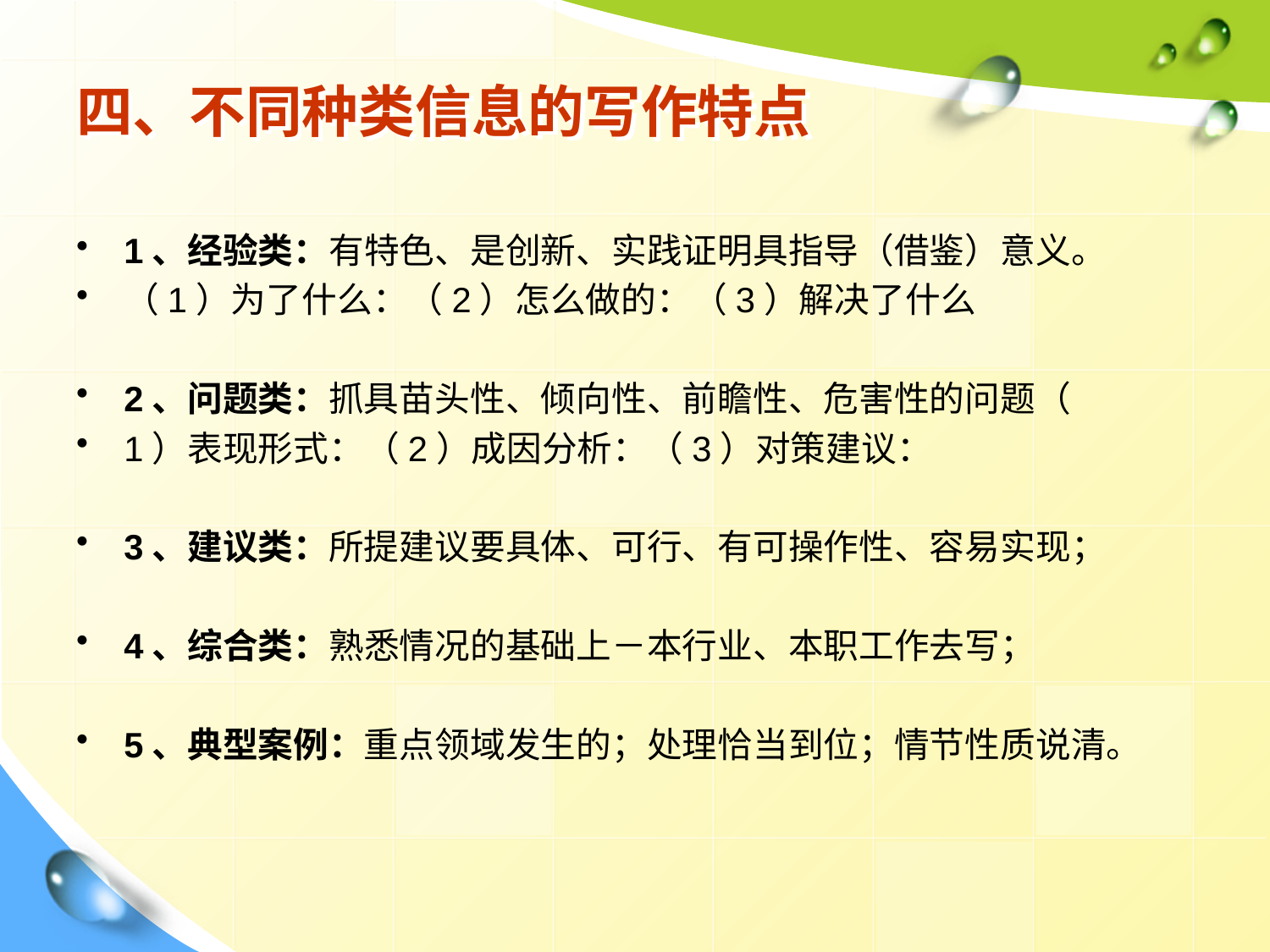

# 四、不同种类信息的写作特点
1、经验类：有特色、是创新、实践证明具指导（借鉴）意义。
（1）为了什么：（2）怎么做的：（3）解决了什么

2、问题类：抓具苗头性、倾向性、前瞻性、危害性的问题（
1）表现形式：（2）成因分析：（3）对策建议：

3、建议类：所提建议要具体、可行、有可操作性、容易实现；

4、综合类：熟悉情况的基础上－本行业、本职工作去写；

5、典型案例：重点领域发生的；处理恰当到位；情节性质说清。